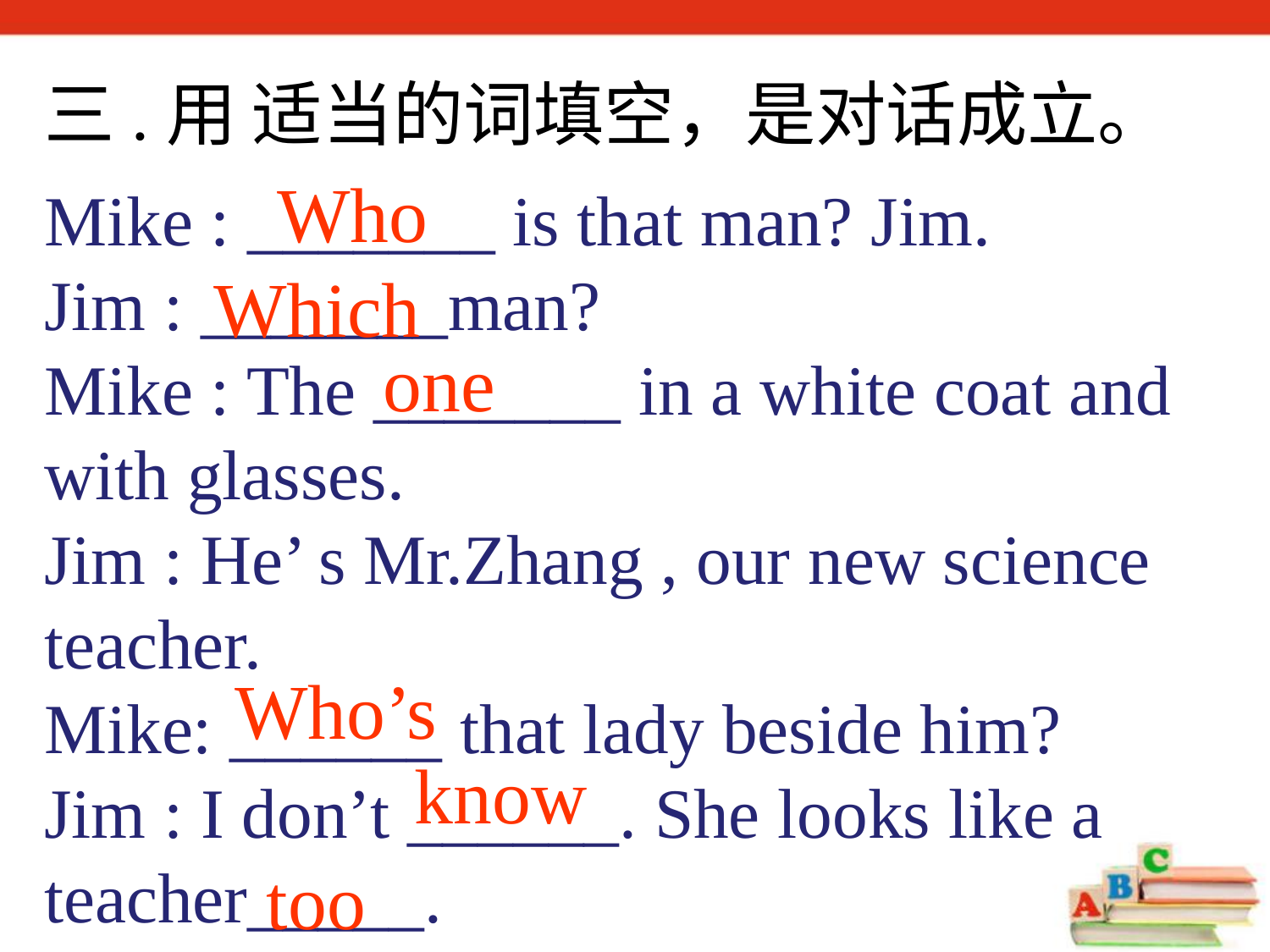

三.用 适当的词填空，是对话成立。
Who
Mike : _______ is that man? Jim.
Jim : _______man?
Mike : The _______ in a white coat and with glasses.
Jim : He’ s Mr.Zhang , our new science teacher.
Mike: ______ that lady beside him?
Jim : I don’t ______. She looks like a teacher_____.

Which
one
Who’s
know
too